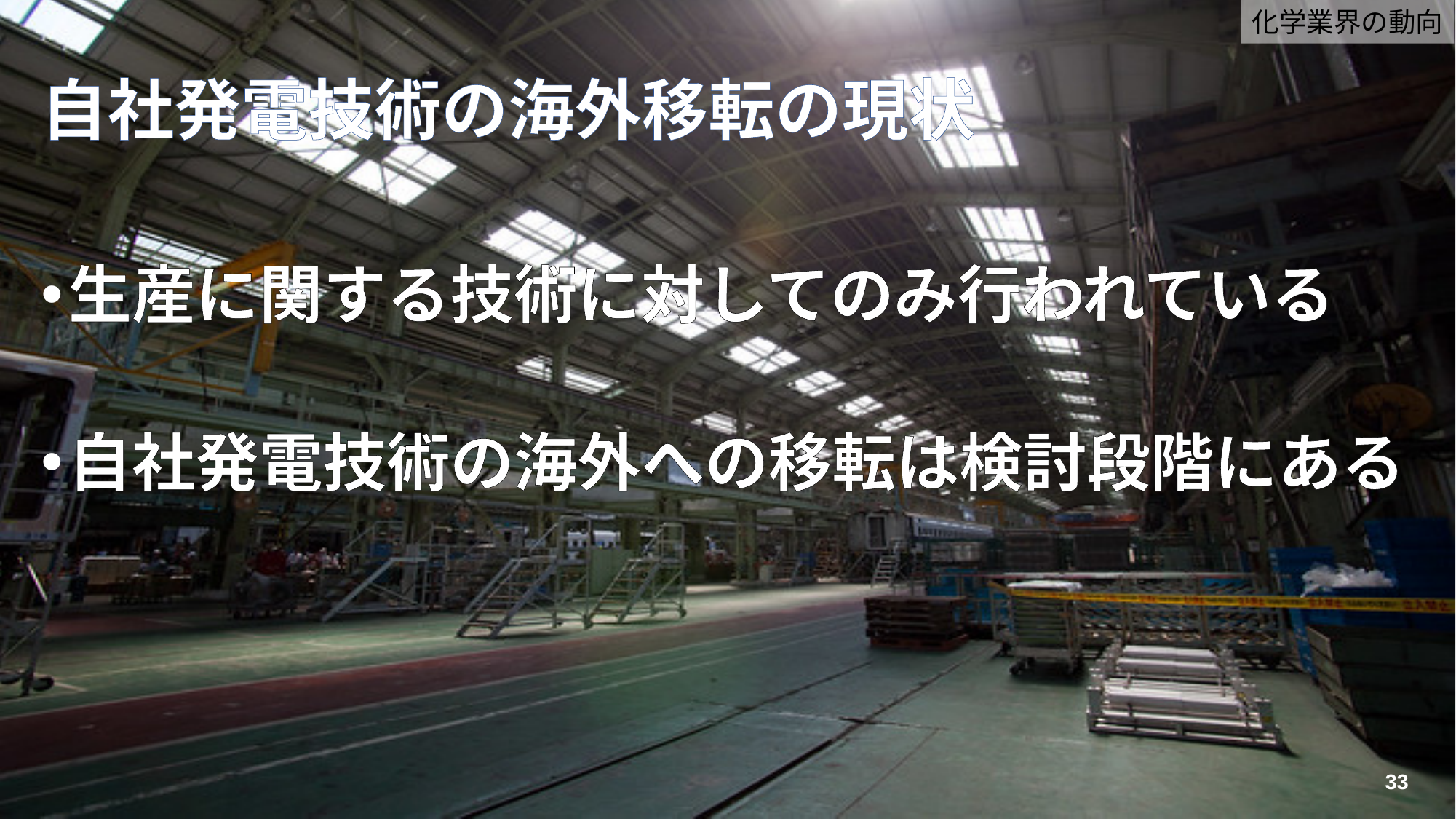

化学業界の動向
# 自社発電技術の海外移転の現状​
生産に関する技術に対してのみ行われている

自社発電技術の海外への移転は検討段階にある
33